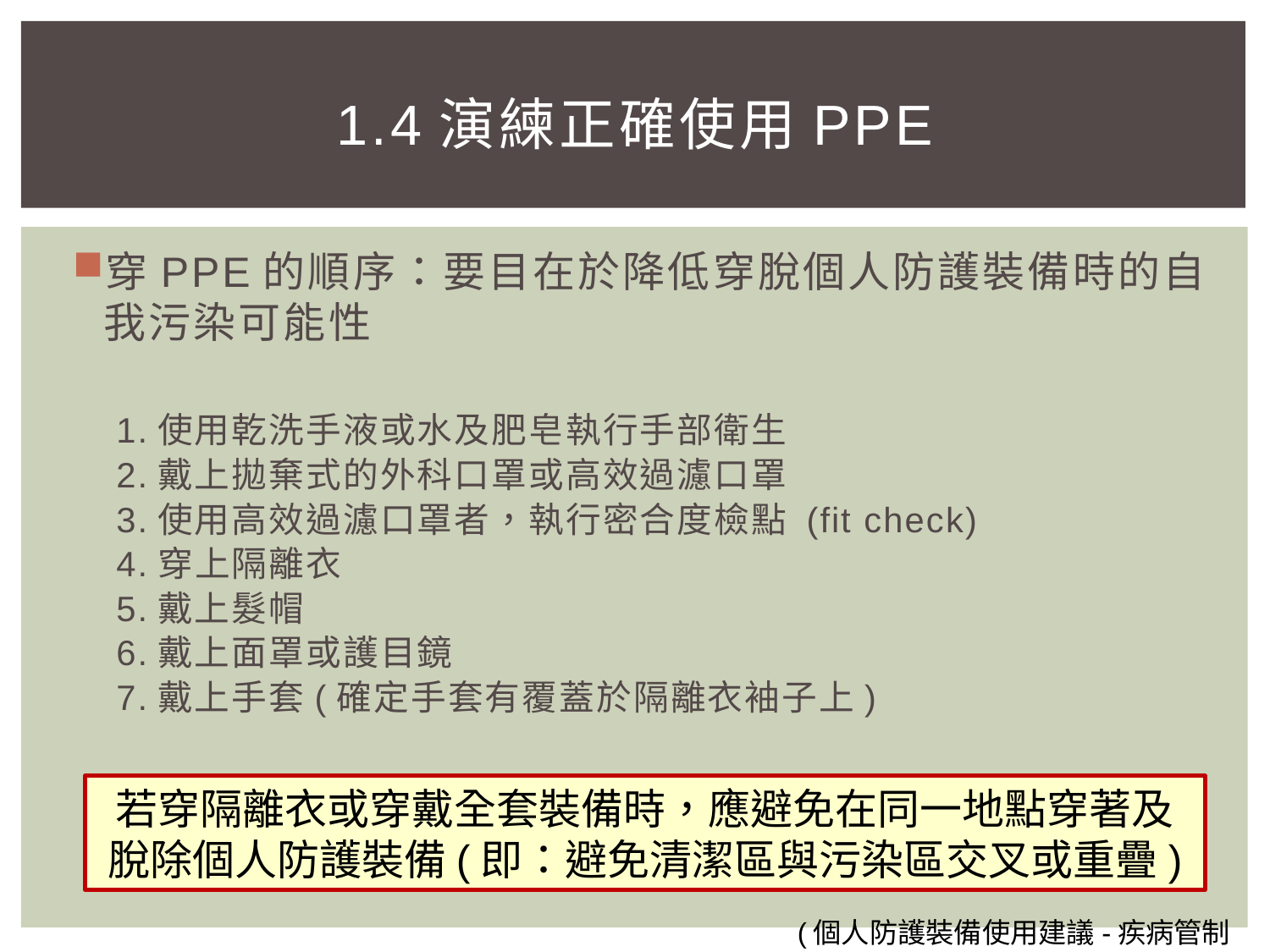

# 1.4演練正確使用PPE
穿PPE的順序：要目在於降低穿脫個人防護裝備時的自我污染可能性

1.使用乾洗手液或水及肥皂執行手部衛生
2.戴上拋棄式的外科口罩或高效過濾口罩
3.使用高效過濾口罩者，執行密合度檢點 (fit check)
4.穿上隔離衣
5.戴上髮帽
6.戴上面罩或護目鏡
7.戴上手套(確定手套有覆蓋於隔離衣袖子上)

若穿隔離衣或穿戴全套裝備時，應避免在同一地點穿著及脫除個人防護裝備(即：避免清潔區與污染區交叉或重疊)
(個人防護裝備使用建議-疾病管制署)